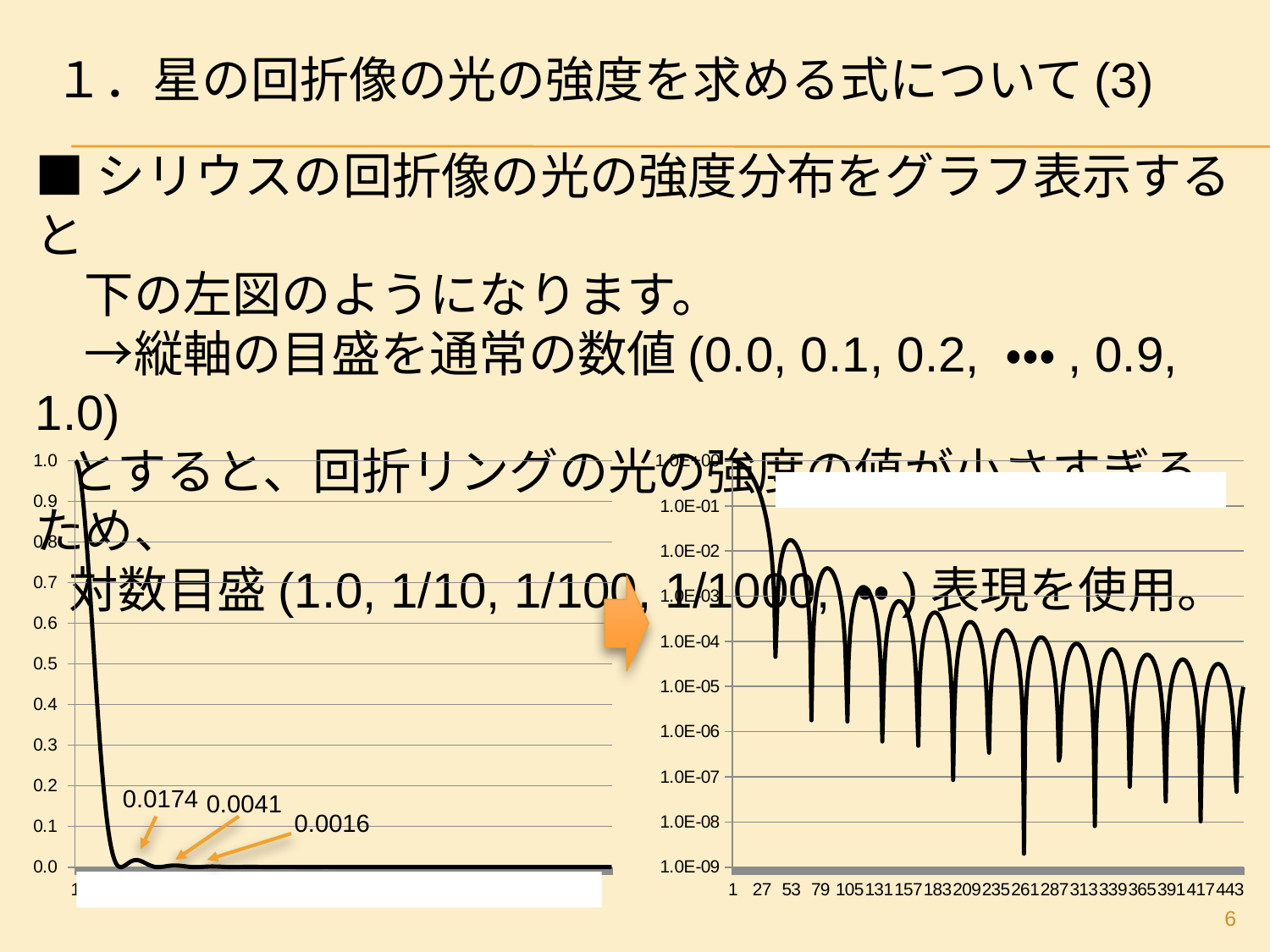

# １．星の回折像の光の強度を求める式について(3)
■シリウスの回折像の光の強度分布をグラフ表示すると
　下の左図のようになります。
　→縦軸の目盛を通常の数値(0.0, 0.1, 0.2, ・・・, 0.9, 1.0)
  とすると、回折リングの光の強度の値が小さすぎるため、
  対数目盛(1.0, 1/10, 1/100, 1/1000, ・・)表現を使用。

### Chart

| Category |  |
|---|---|

### Chart

| Category |  |
|---|---|

0.0174
0.0041
0.0016

6